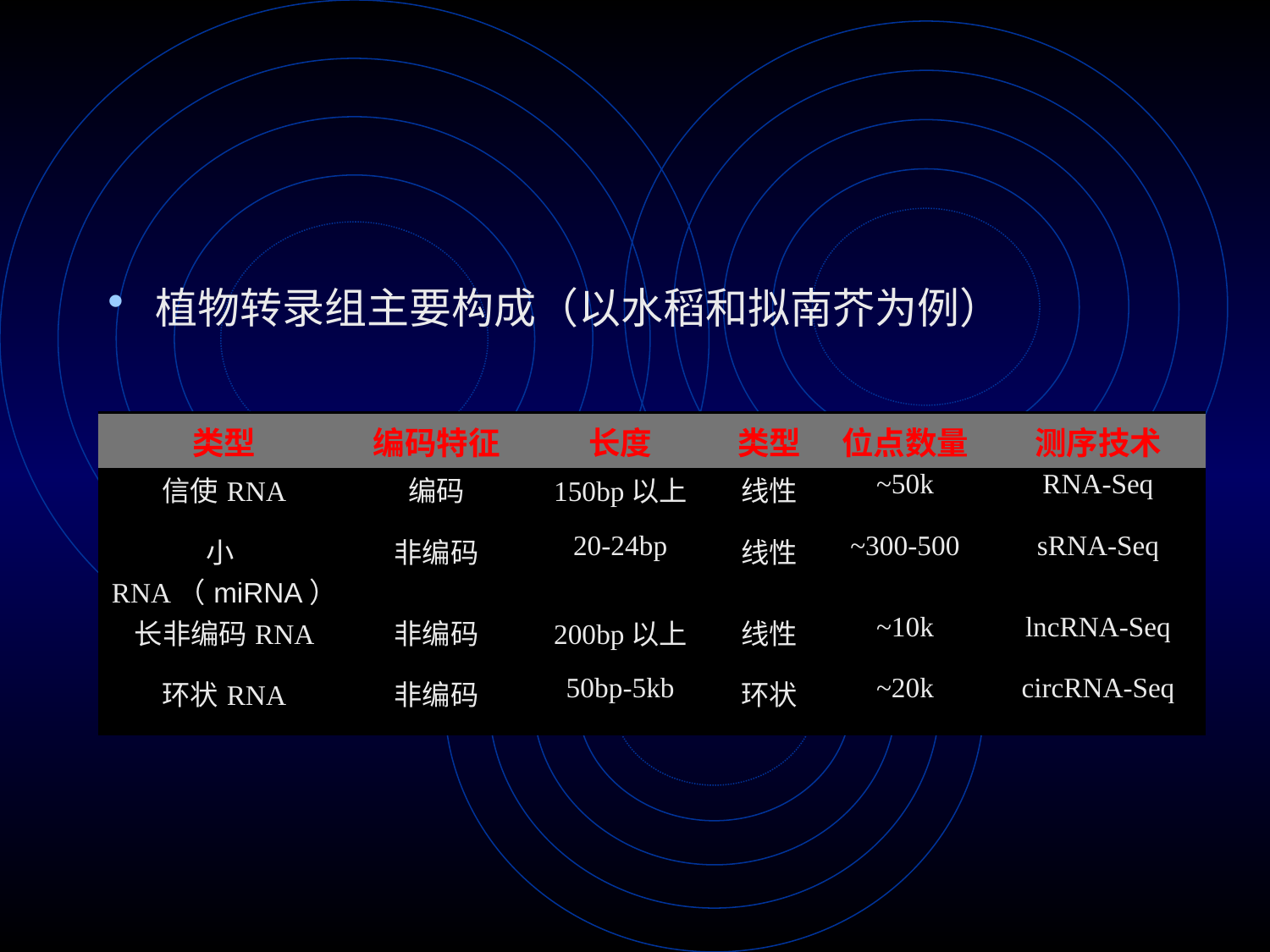

#
植物转录组主要构成（以水稻和拟南芥为例）
| 类型 | 编码特征 | 长度 | 类型 | 位点数量 | 测序技术 |
| --- | --- | --- | --- | --- | --- |
| 信使RNA | 编码 | 150bp以上 | 线性 | ~50k | RNA-Seq |
| 小RNA（miRNA） | 非编码 | 20-24bp | 线性 | ~300-500 | sRNA-Seq |
| 长非编码RNA | 非编码 | 200bp以上 | 线性 | ~10k | lncRNA-Seq |
| 环状RNA | 非编码 | 50bp-5kb | 环状 | ~20k | circRNA-Seq |